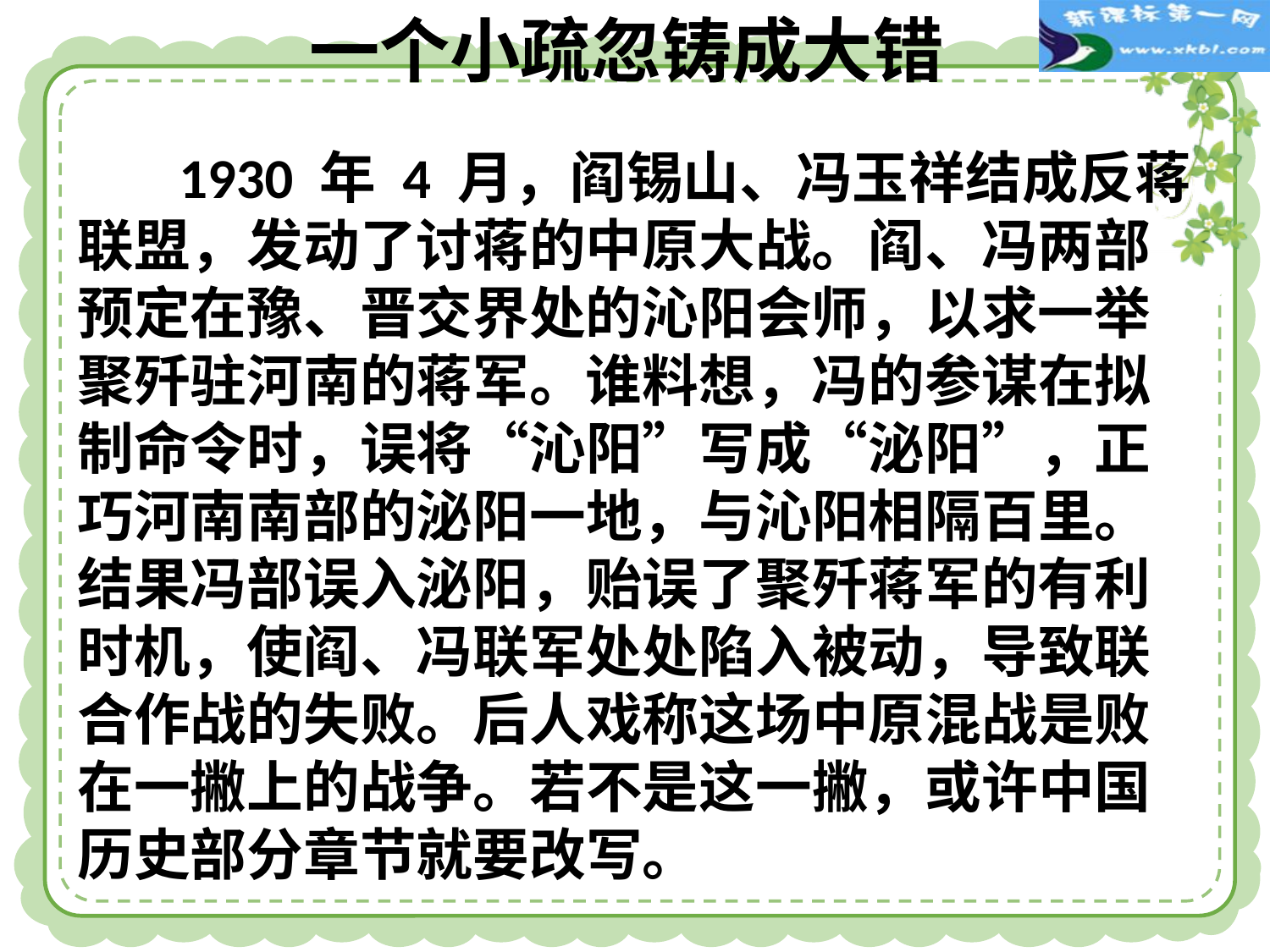

一个小疏忽铸成大错
        1930 年 4 月，阎锡山、冯玉祥结成反蒋联盟，发动了讨蒋的中原大战。阎、冯两部预定在豫、晋交界处的沁阳会师，以求一举聚歼驻河南的蒋军。谁料想，冯的参谋在拟制命令时，误将“沁阳”写成“泌阳”，正巧河南南部的泌阳一地，与沁阳相隔百里。结果冯部误入泌阳，贻误了聚歼蒋军的有利时机，使阎、冯联军处处陷入被动，导致联合作战的失败。后人戏称这场中原混战是败在一撇上的战争。若不是这一撇，或许中国历史部分章节就要改写。